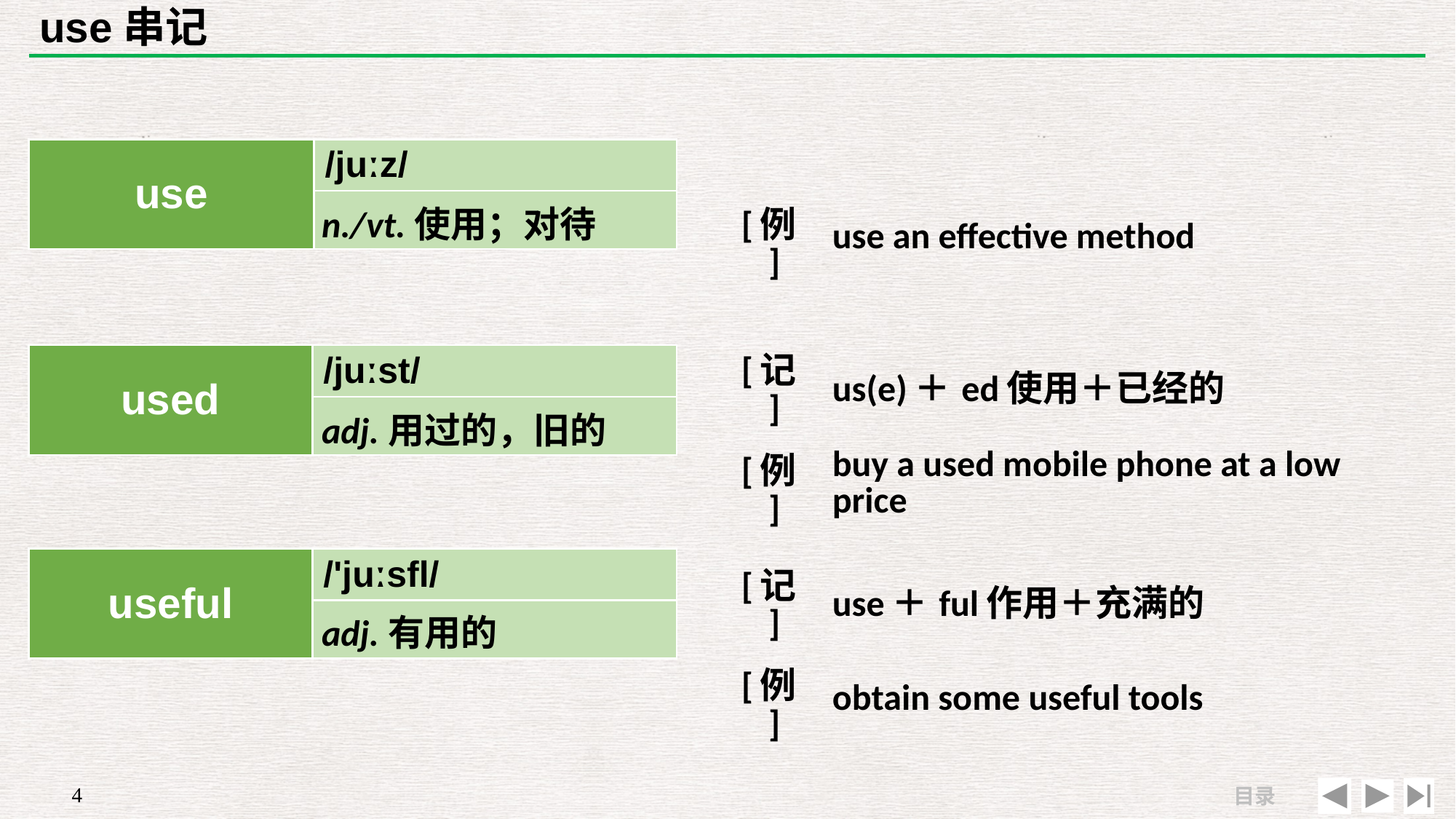

# use串记

| use | /juːz/ |
| --- | --- |
|  |  |
|  |  |
| --- | --- |
| [例] | use an effective method |
n./vt.使用；对待
| [记] | us(e)＋ed使用＋已经的 |
| --- | --- |
| [例] | buy a used mobile phone at a low price |
| used | /juːst/ |
| --- | --- |
|  |  |
adj.用过的，旧的
| useful | /'juːsfl/ |
| --- | --- |
|  |  |
| [记] | use＋ful作用＋充满的 |
| --- | --- |
| [例] | obtain some useful tools |
adj.有用的